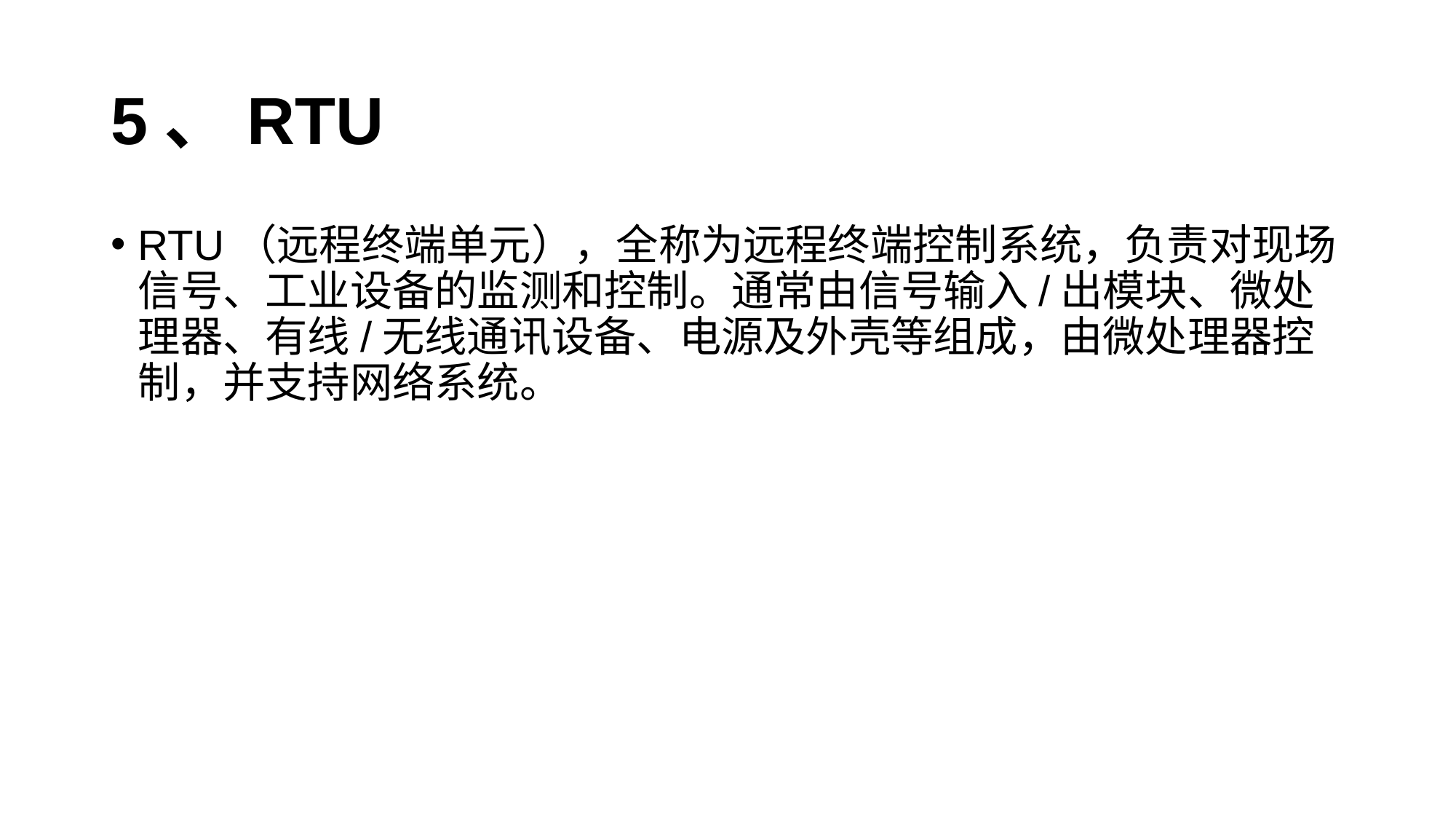

# 5、RTU
RTU（远程终端单元），全称为远程终端控制系统，负责对现场信号、工业设备的监测和控制。通常由信号输入/出模块、微处理器、有线/无线通讯设备、电源及外壳等组成，由微处理器控制，并支持网络系统。